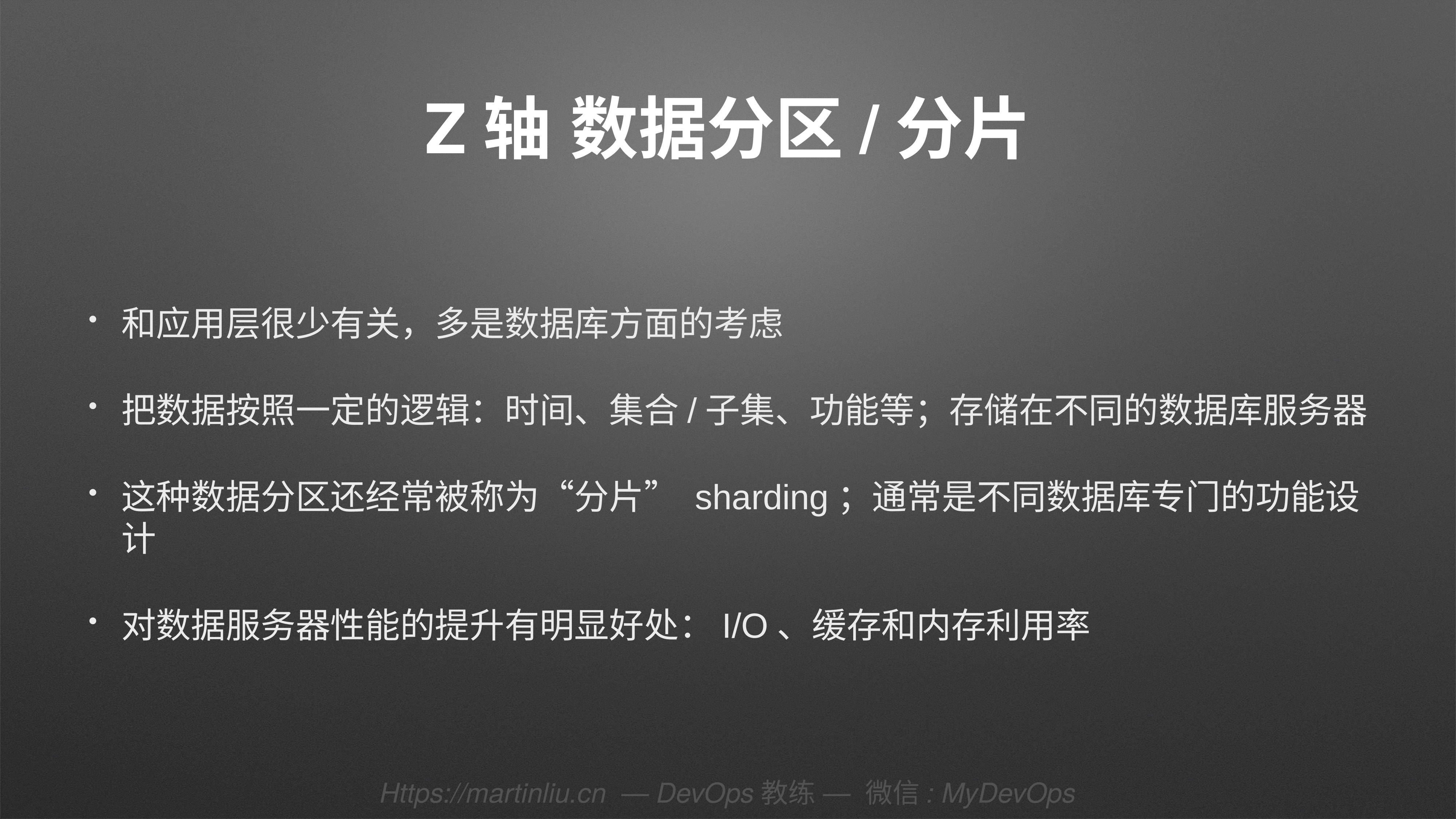

# Z轴 数据分区/分片
和应用层很少有关，多是数据库方面的考虑
把数据按照一定的逻辑：时间、集合/子集、功能等；存储在不同的数据库服务器
这种数据分区还经常被称为“分片” sharding；通常是不同数据库专门的功能设计
对数据服务器性能的提升有明显好处：I/O、缓存和内存利用率